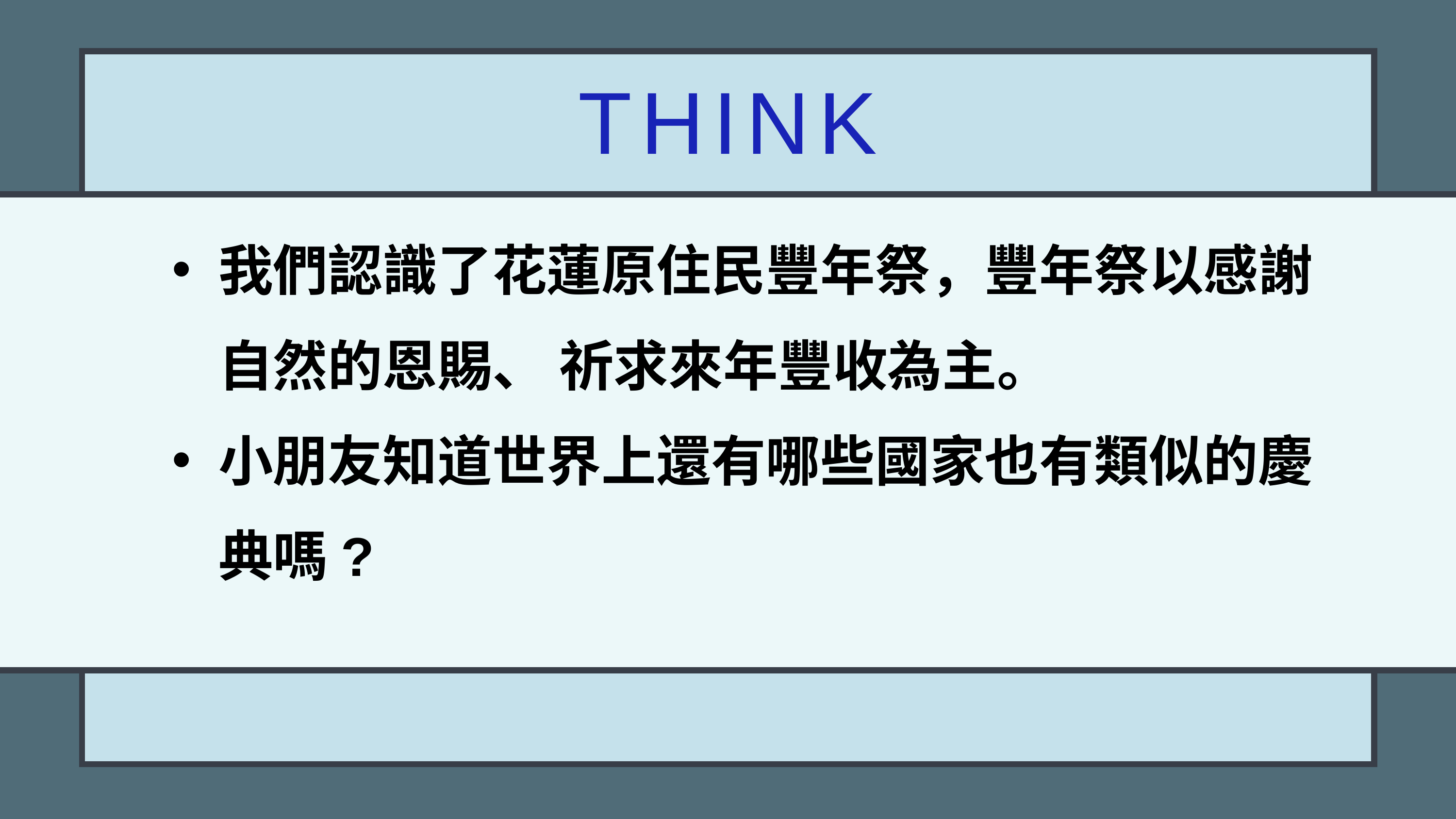

THINK

我們認識了花蓮原住民豐年祭，豐年祭以感謝自然的恩賜、 祈求來年豐收為主。
小朋友知道世界上還有哪些國家也有類似的慶典嗎?